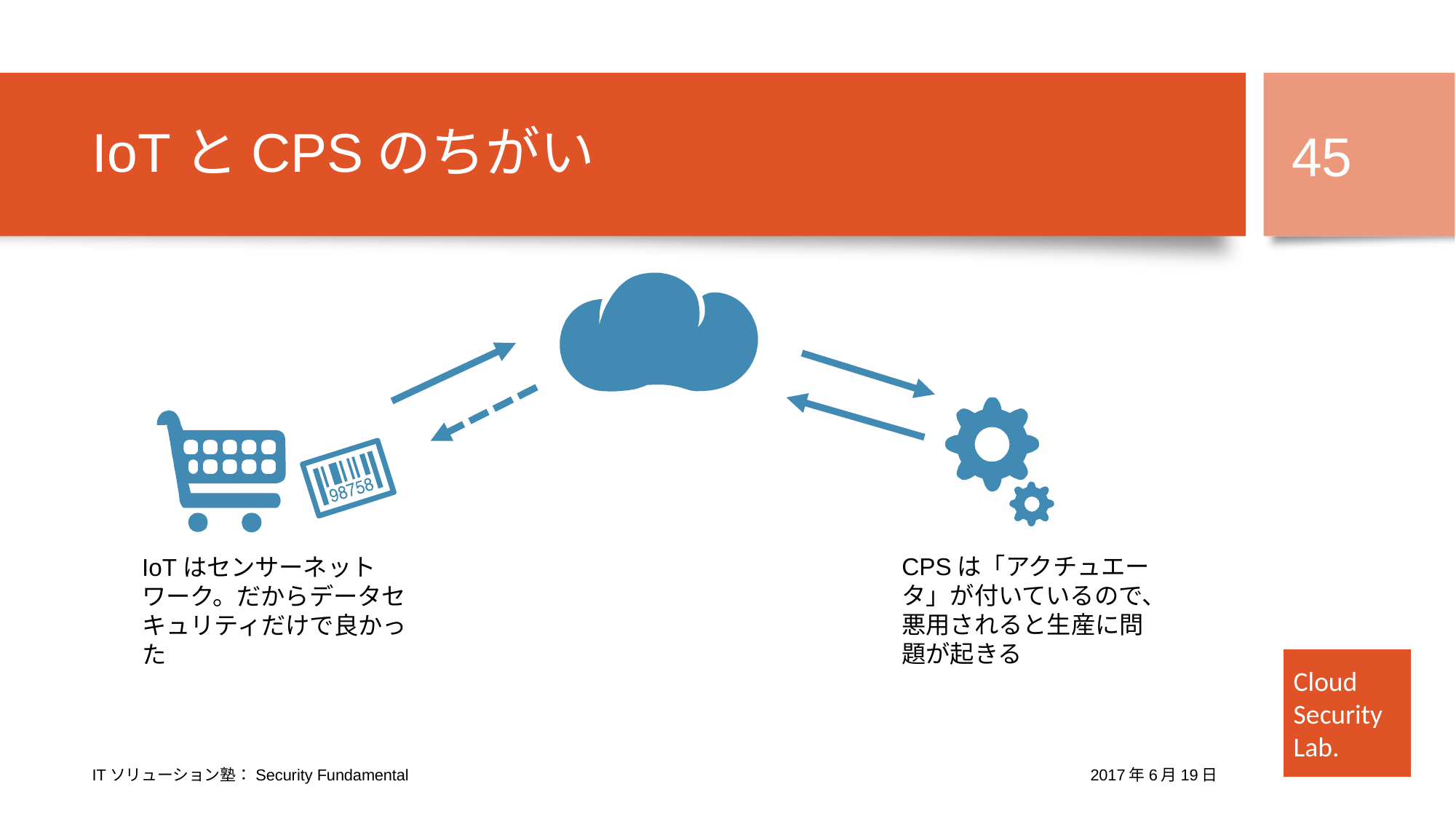

# IoTとCPSのちがい
45

CPSは「アクチュエータ」が付いているので、悪用されると生産に問題が起きる
IoTはセンサーネットワーク。だからデータセキュリティだけで良かった
2017年6月19日
ITソリューション塾：Security Fundamental